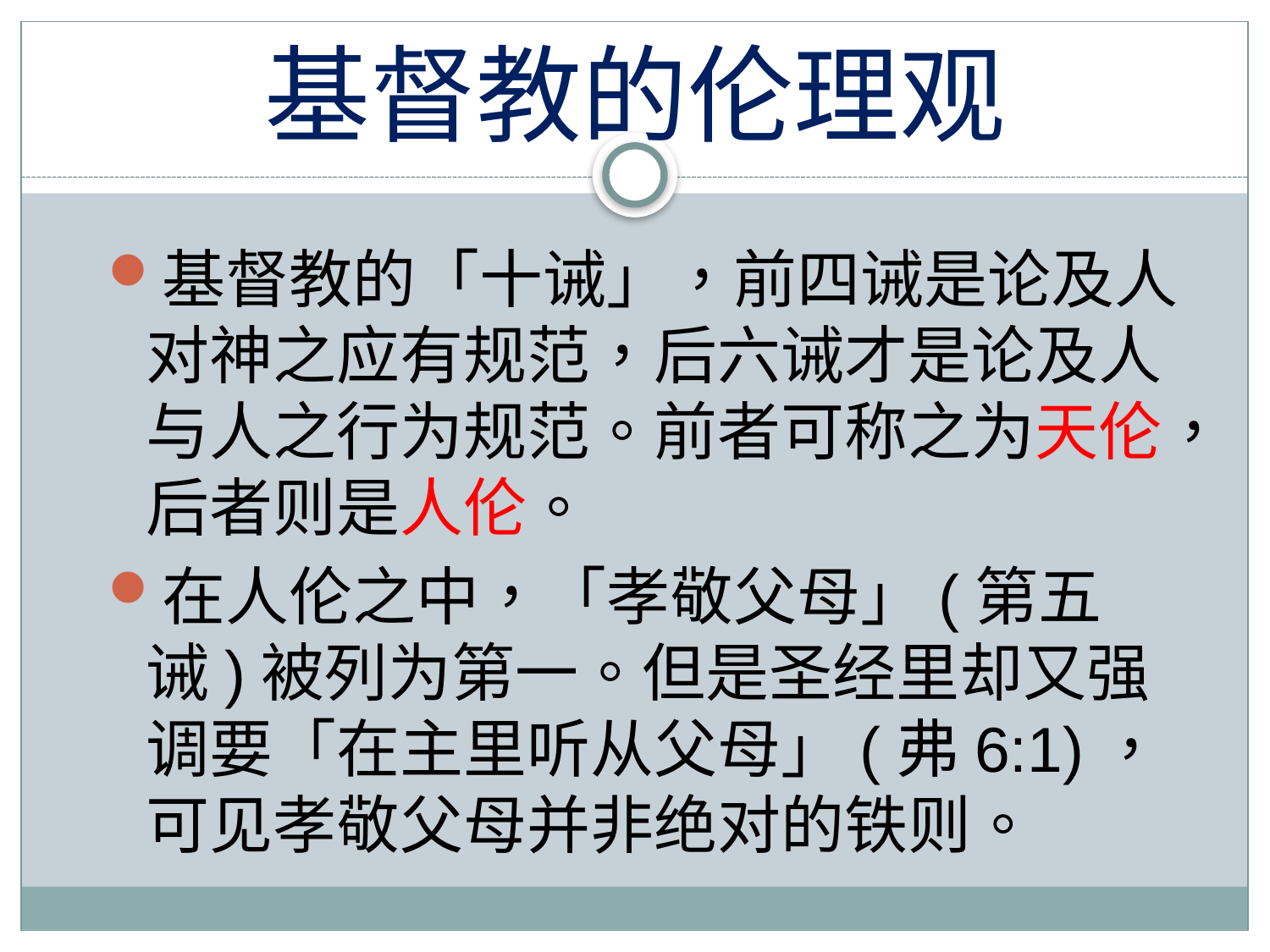

# 基督教的伦理观
基督教的「十诫」，前四诫是论及人对神之应有规范，后六诫才是论及人与人之行为规范。前者可称之为天伦，后者则是人伦。
在人伦之中，「孝敬父母」(第五诫)被列为第一。但是圣经里却又强调要「在主里听从父母」(弗6:1)，可见孝敬父母并非绝对的铁则。